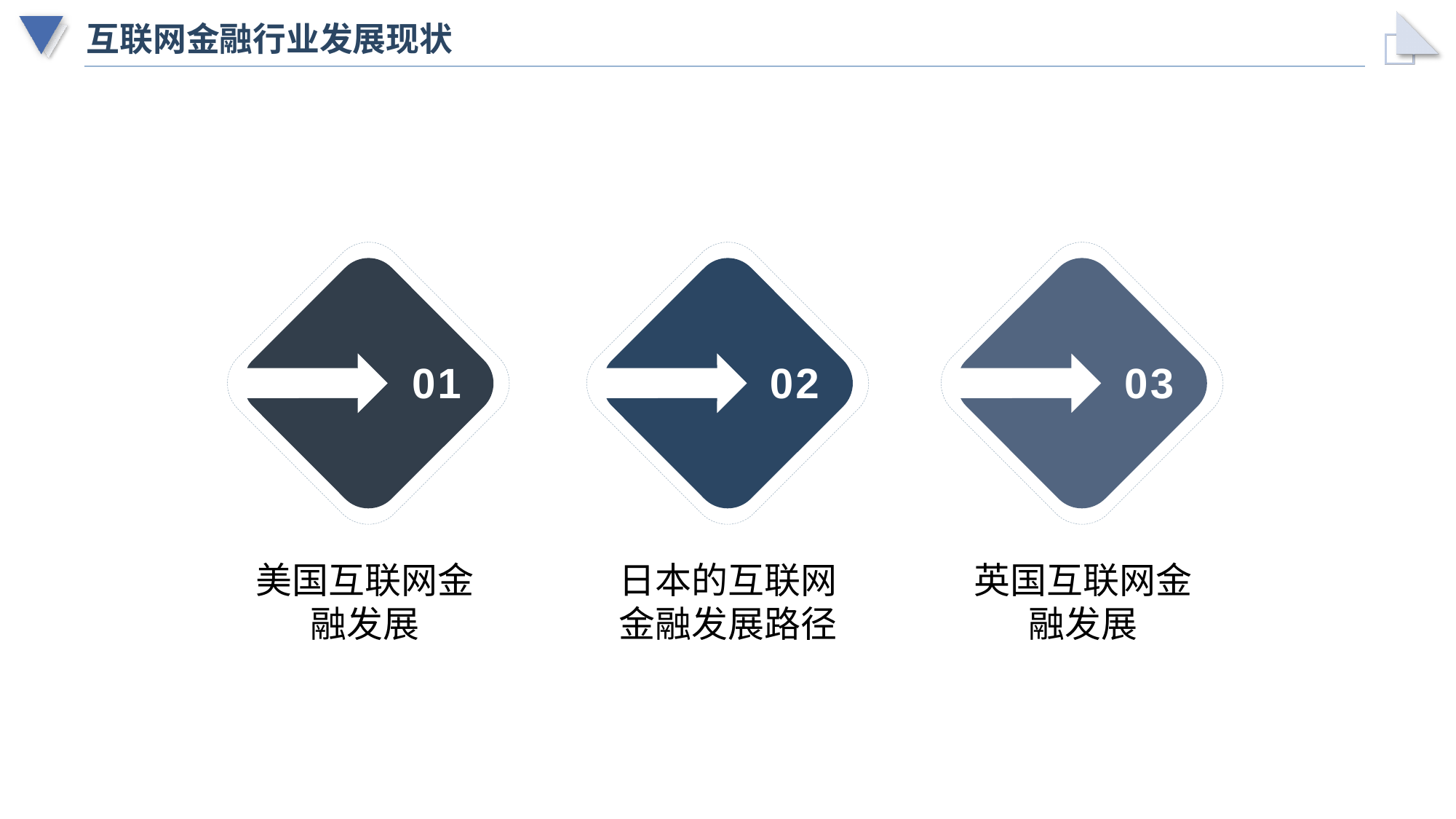

# 互联网金融行业发展现状

01
02
03
美国互联网金融发展
日本的互联网金融发展路径
英国互联网金融发展